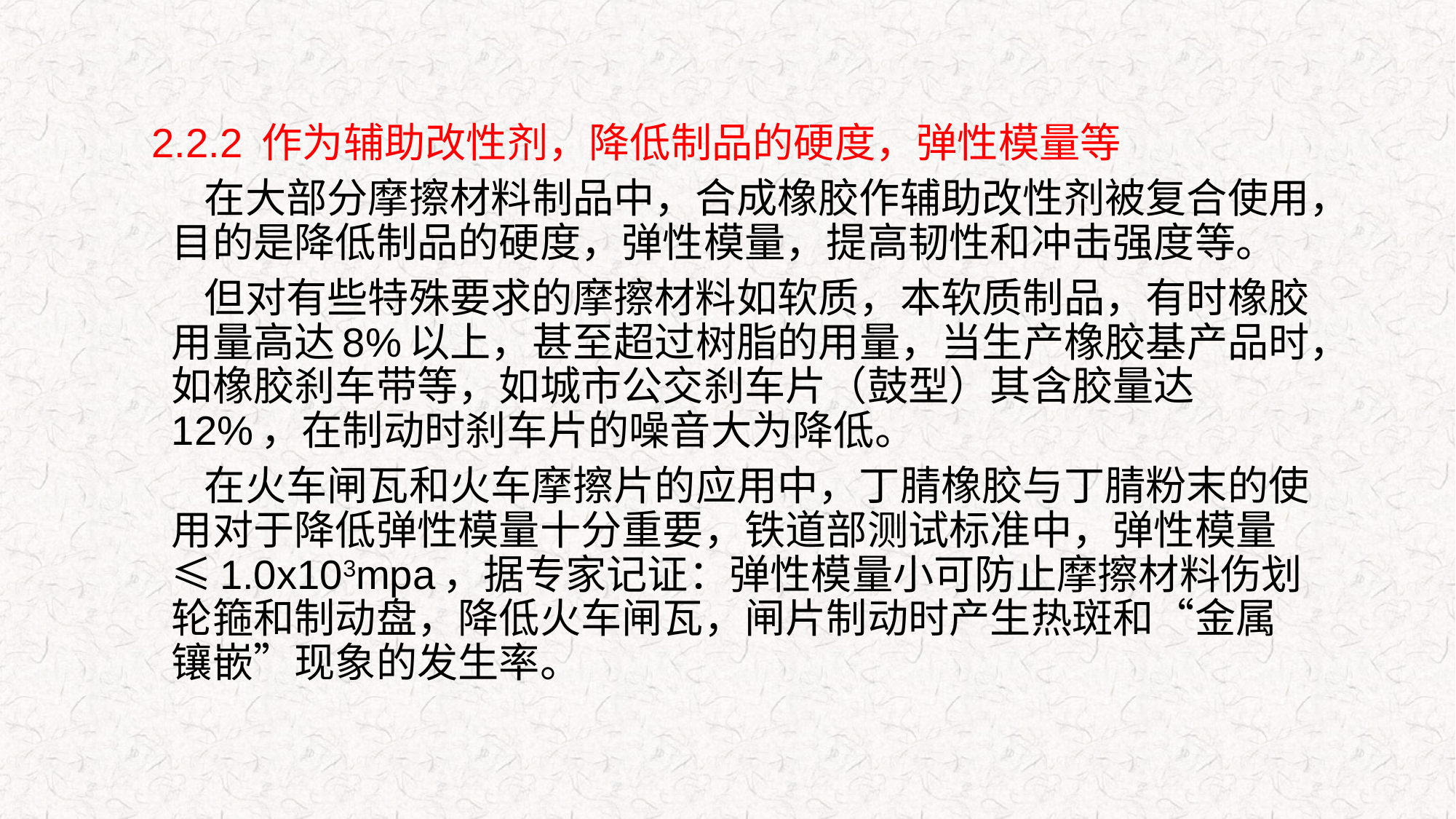

2.2.2 作为辅助改性剂，降低制品的硬度，弹性模量等
      在大部分摩擦材料制品中，合成橡胶作辅助改性剂被复合使用，目的是降低制品的硬度，弹性模量，提高韧性和冲击强度等。
      但对有些特殊要求的摩擦材料如软质，本软质制品，有时橡胶用量高达8%以上，甚至超过树脂的用量，当生产橡胶基产品时，如橡胶刹车带等，如城市公交刹车片（鼓型）其含胶量达12%，在制动时刹车片的噪音大为降低。
      在火车闸瓦和火车摩擦片的应用中，丁腈橡胶与丁腈粉末的使用对于降低弹性模量十分重要，铁道部测试标准中，弹性模量≤1.0x103mpa，据专家记证：弹性模量小可防止摩擦材料伤划轮箍和制动盘，降低火车闸瓦，闸片制动时产生热斑和“金属镶嵌”现象的发生率。